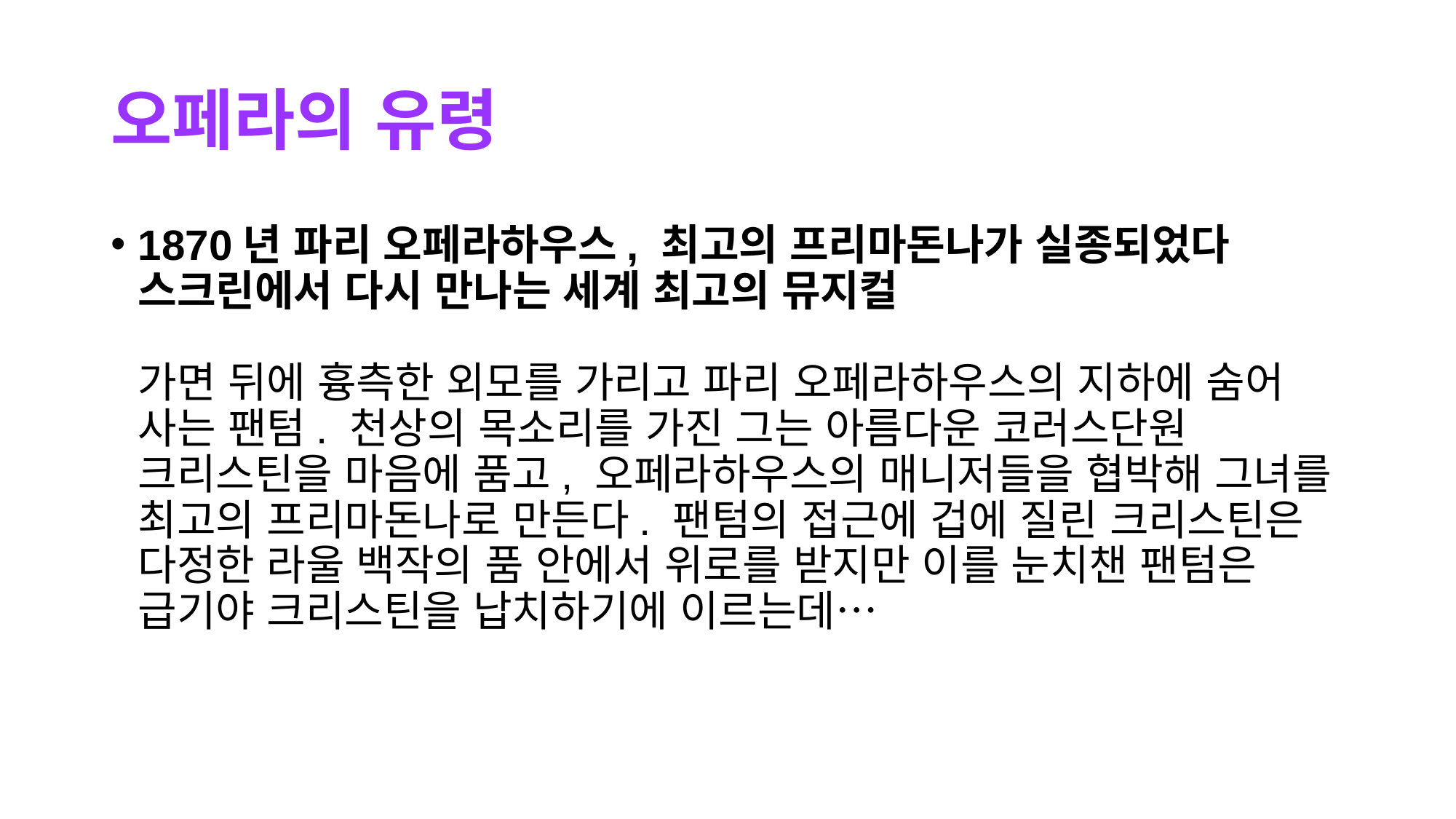

# 오페라의 유령
1870년 파리 오페라하우스, 최고의 프리마돈나가 실종되었다
스크린에서 다시 만나는 세계 최고의 뮤지컬
가면 뒤에 흉측한 외모를 가리고 파리 오페라하우스의 지하에 숨어 사는 팬텀. 천상의 목소리를 가진 그는 아름다운 코러스단원 크리스틴을 마음에 품고, 오페라하우스의 매니저들을 협박해 그녀를 최고의 프리마돈나로 만든다. 팬텀의 접근에 겁에 질린 크리스틴은 다정한 라울 백작의 품 안에서 위로를 받지만 이를 눈치챈 팬텀은 급기야 크리스틴을 납치하기에 이르는데…